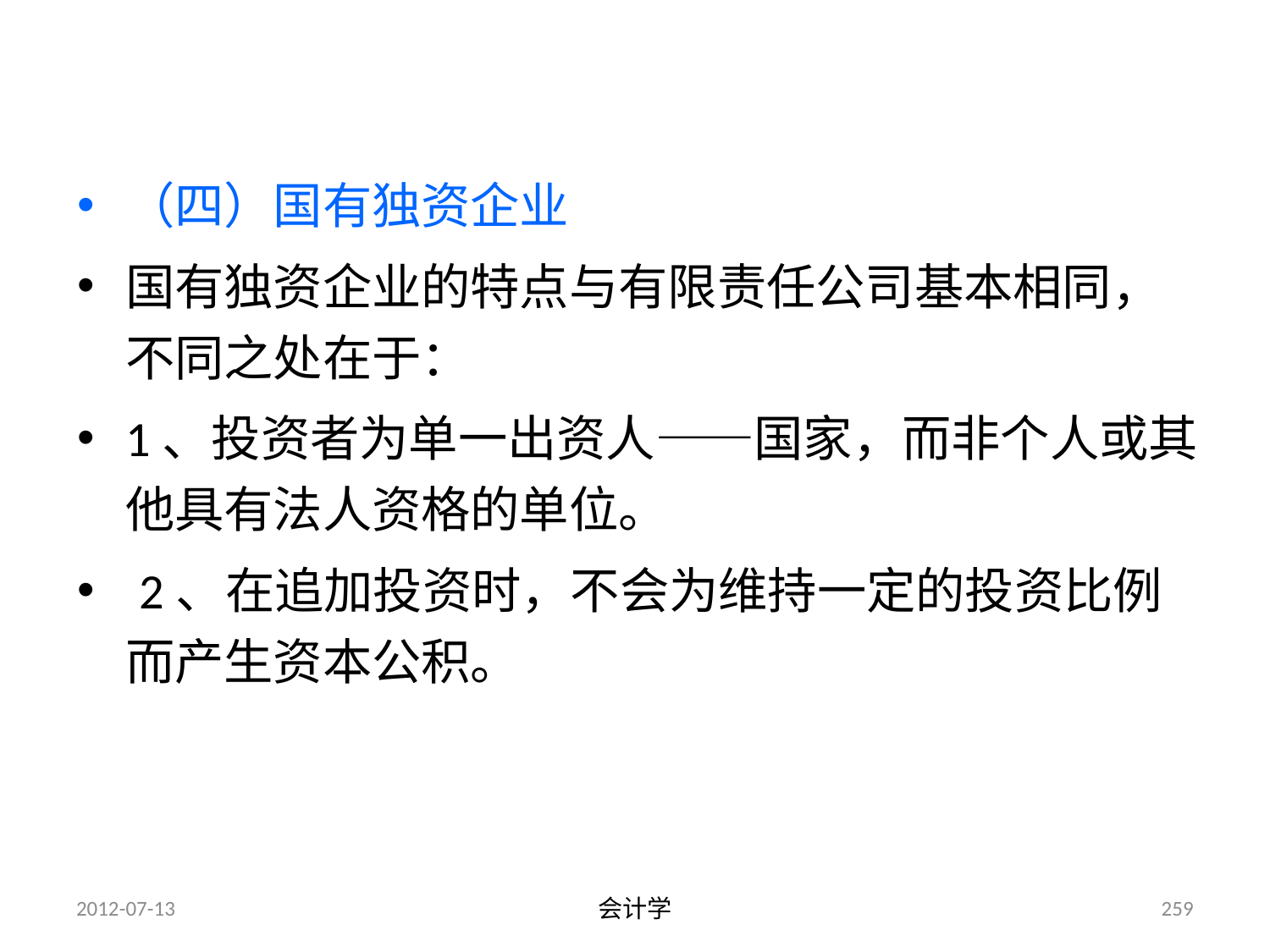

（四）国有独资企业
国有独资企业的特点与有限责任公司基本相同，不同之处在于：
1、投资者为单一出资人——国家，而非个人或其他具有法人资格的单位。
 2、在追加投资时，不会为维持一定的投资比例而产生资本公积。
2012-07-13
会计学
259